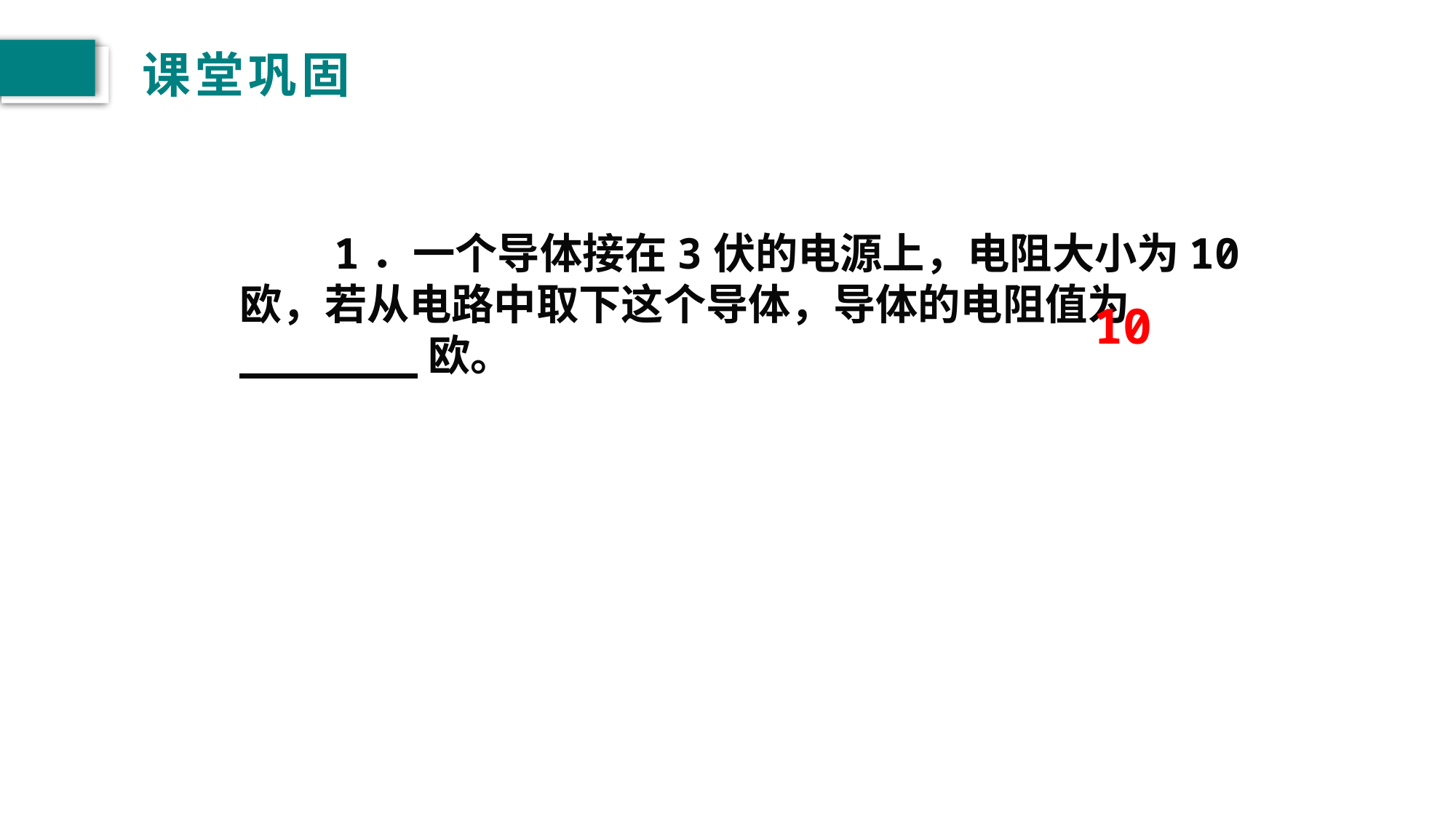

# 课堂巩固
　　1．一个导体接在3伏的电源上，电阻大小为10欧，若从电路中取下这个导体，导体的电阻值为_______欧。
10